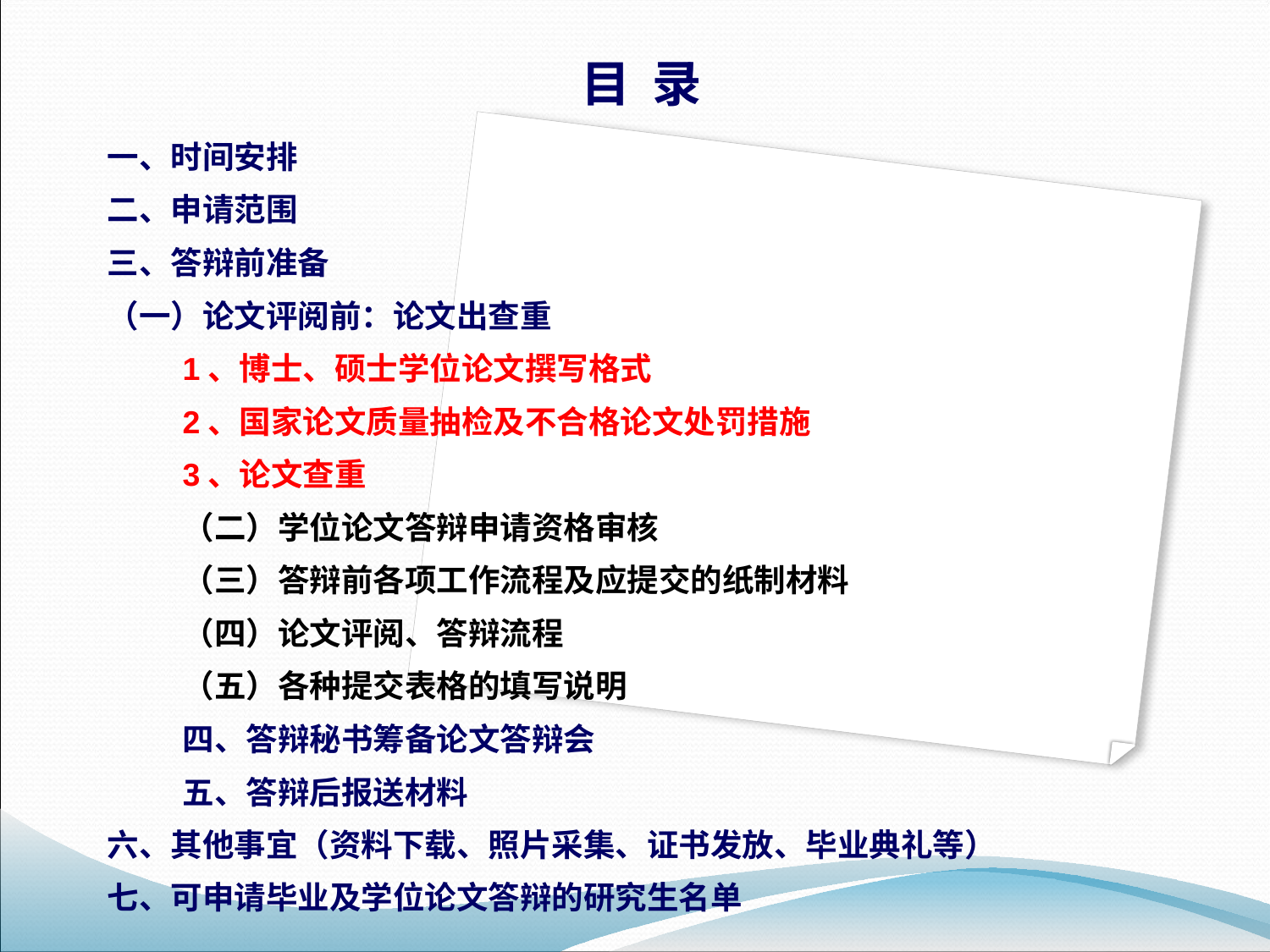

目  录
一、时间安排
二、申请范围
三、答辩前准备
（一）论文评阅前：论文出查重
1、博士、硕士学位论文撰写格式
2、国家论文质量抽检及不合格论文处罚措施
3、论文查重
（二）学位论文答辩申请资格审核
（三）答辩前各项工作流程及应提交的纸制材料
（四）论文评阅、答辩流程
（五）各种提交表格的填写说明
四、答辩秘书筹备论文答辩会
五、答辩后报送材料
六、其他事宜（资料下载、照片采集、证书发放、毕业典礼等）
七、可申请毕业及学位论文答辩的研究生名单